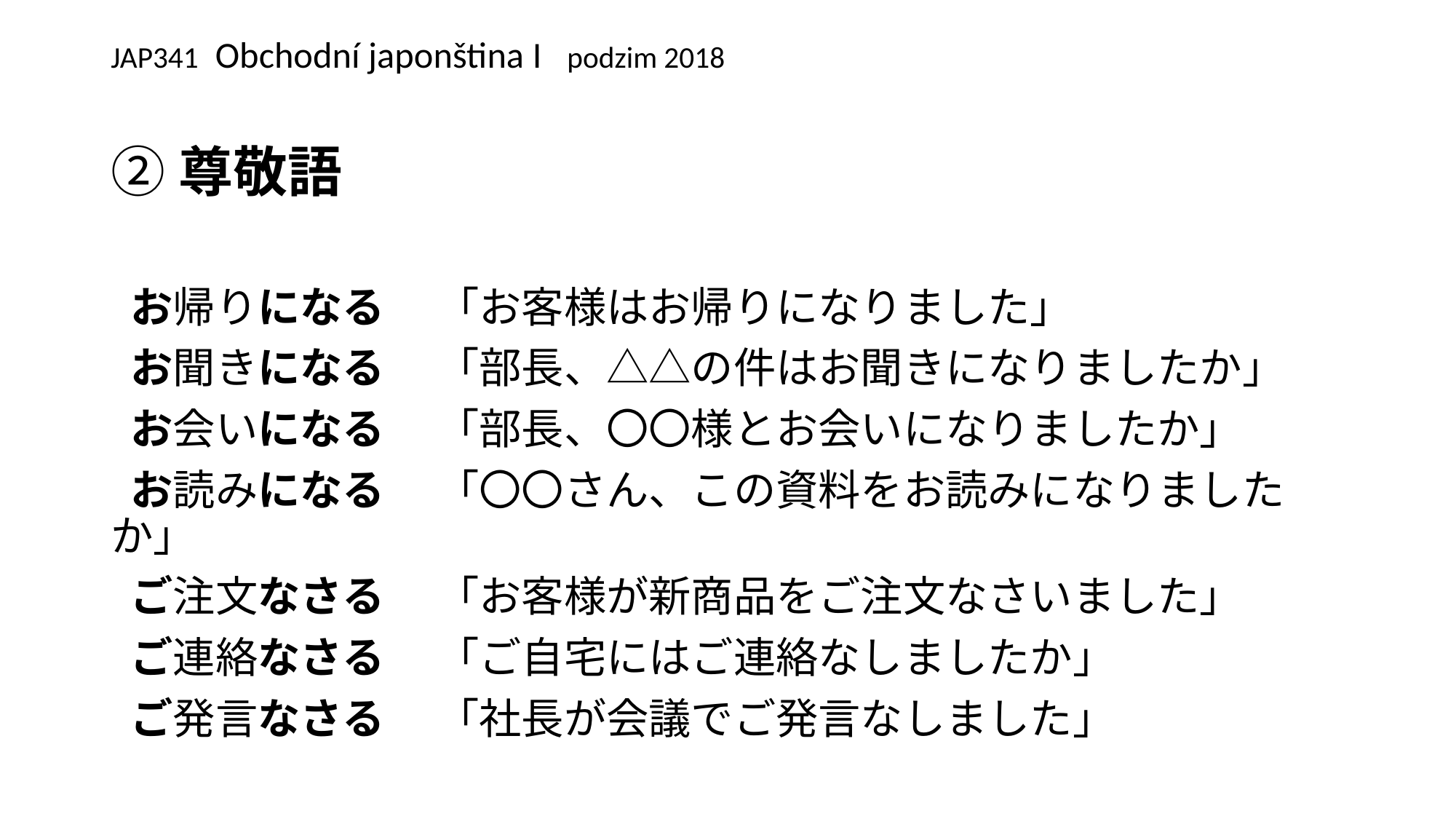

# JAP341  Obchodní japonština I   podzim 2018
②尊敬語

 お帰りになる　 「お客様はお帰りになりました」
 お聞きになる　 「部長、△△の件はお聞きになりましたか」
 お会いになる　 「部長、〇〇様とお会いになりましたか」
 お読みになる　 「〇〇さん、この資料をお読みになりましたか」
 ご注文なさる　 「お客様が新商品をご注文なさいました」
 ご連絡なさる　 「ご自宅にはご連絡なしましたか」
 ご発言なさる　 「社長が会議でご発言なしました」